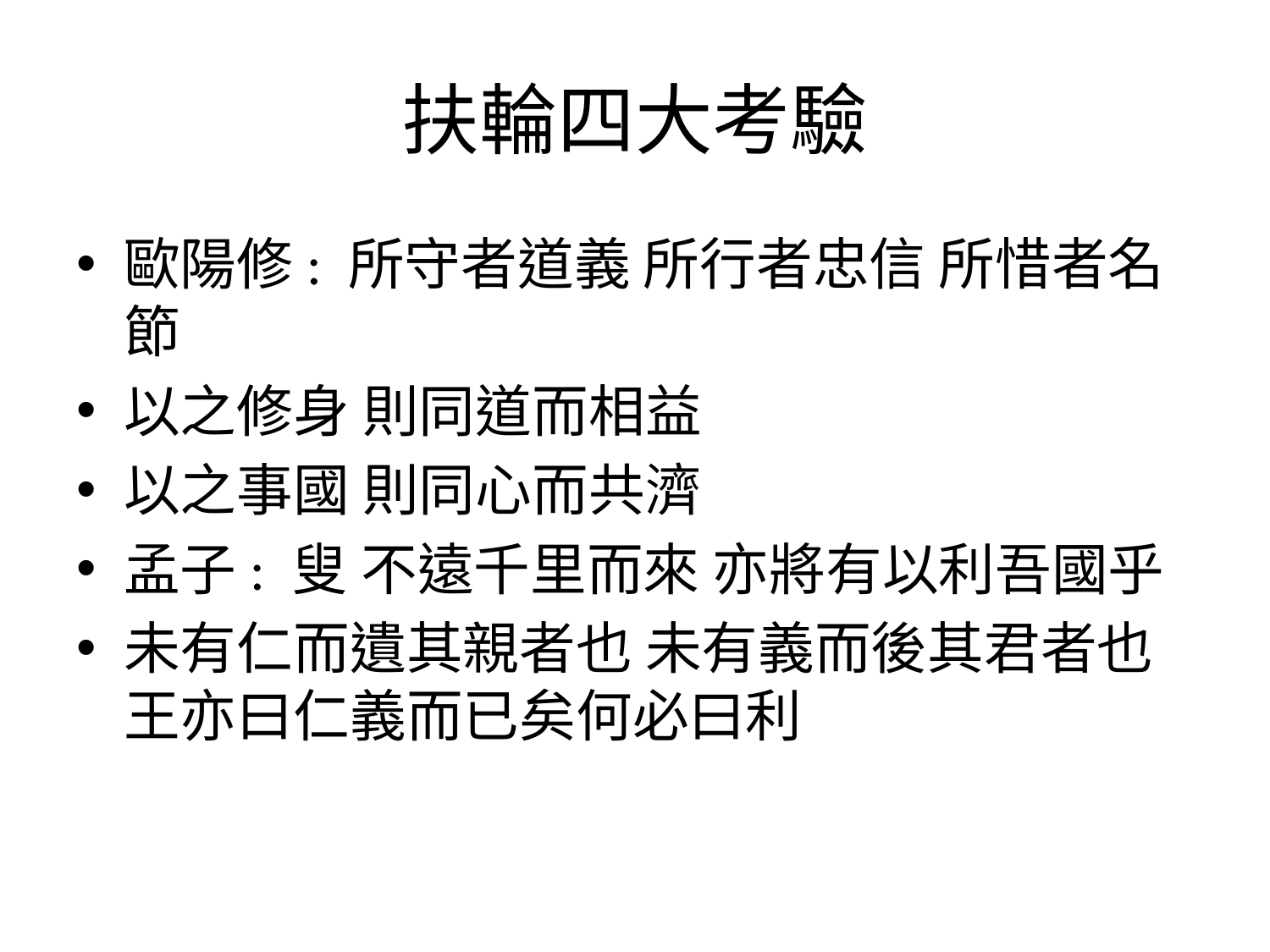

# 扶輪四大考驗
歐陽修: 所守者道義 所行者忠信 所惜者名節
以之修身 則同道而相益
以之事國 則同心而共濟
孟子: 叟 不遠千里而來 亦將有以利吾國乎
未有仁而遺其親者也 未有義而後其君者也
王亦曰仁義而已矣何必曰利